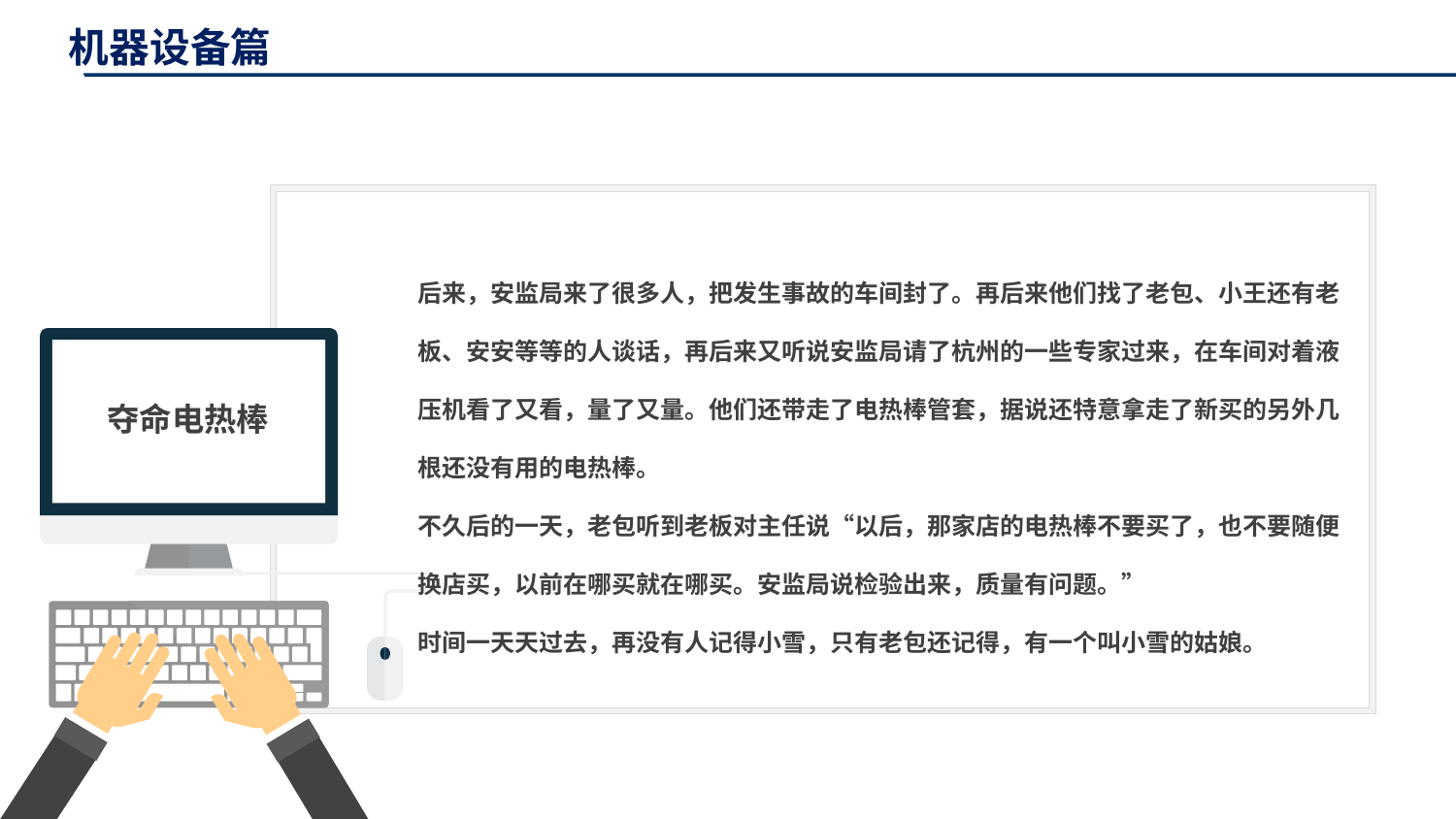

机器设备篇

后来，安监局来了很多人，把发生事故的车间封了。再后来他们找了老包、小王还有老板、安安等等的人谈话，再后来又听说安监局请了杭州的一些专家过来，在车间对着液压机看了又看，量了又量。他们还带走了电热棒管套，据说还特意拿走了新买的另外几根还没有用的电热棒。
不久后的一天，老包听到老板对主任说“以后，那家店的电热棒不要买了，也不要随便换店买，以前在哪买就在哪买。安监局说检验出来，质量有问题。”
时间一天天过去，再没有人记得小雪，只有老包还记得，有一个叫小雪的姑娘。

夺命电热棒